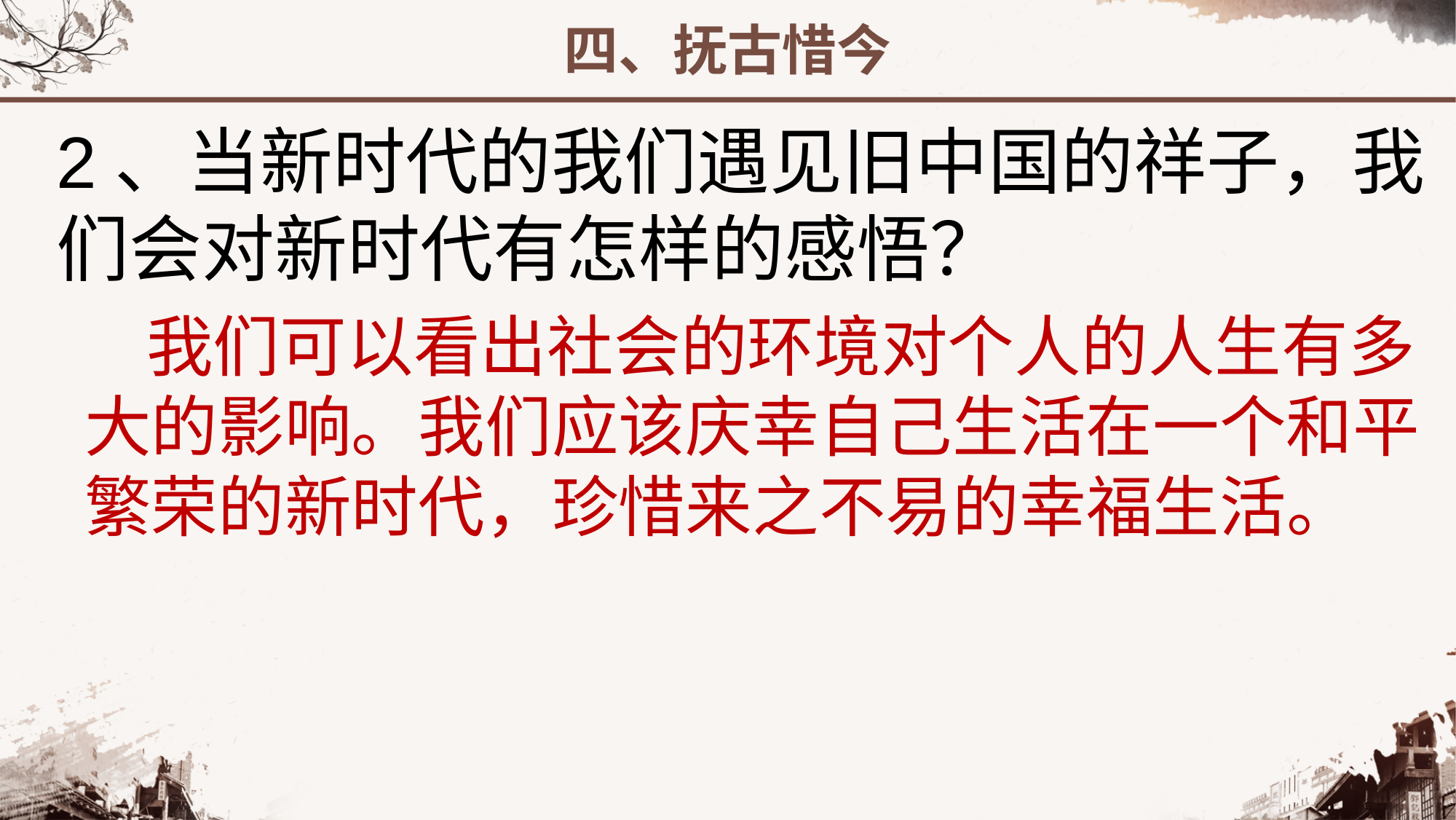

四、抚古惜今

2、当新时代的我们遇见旧中国的祥子，我们会对新时代有怎样的感悟？
    我们可以看出社会的环境对个人的人生有多大的影响。我们应该庆幸自己生活在一个和平繁荣的新时代，珍惜来之不易的幸福生活。